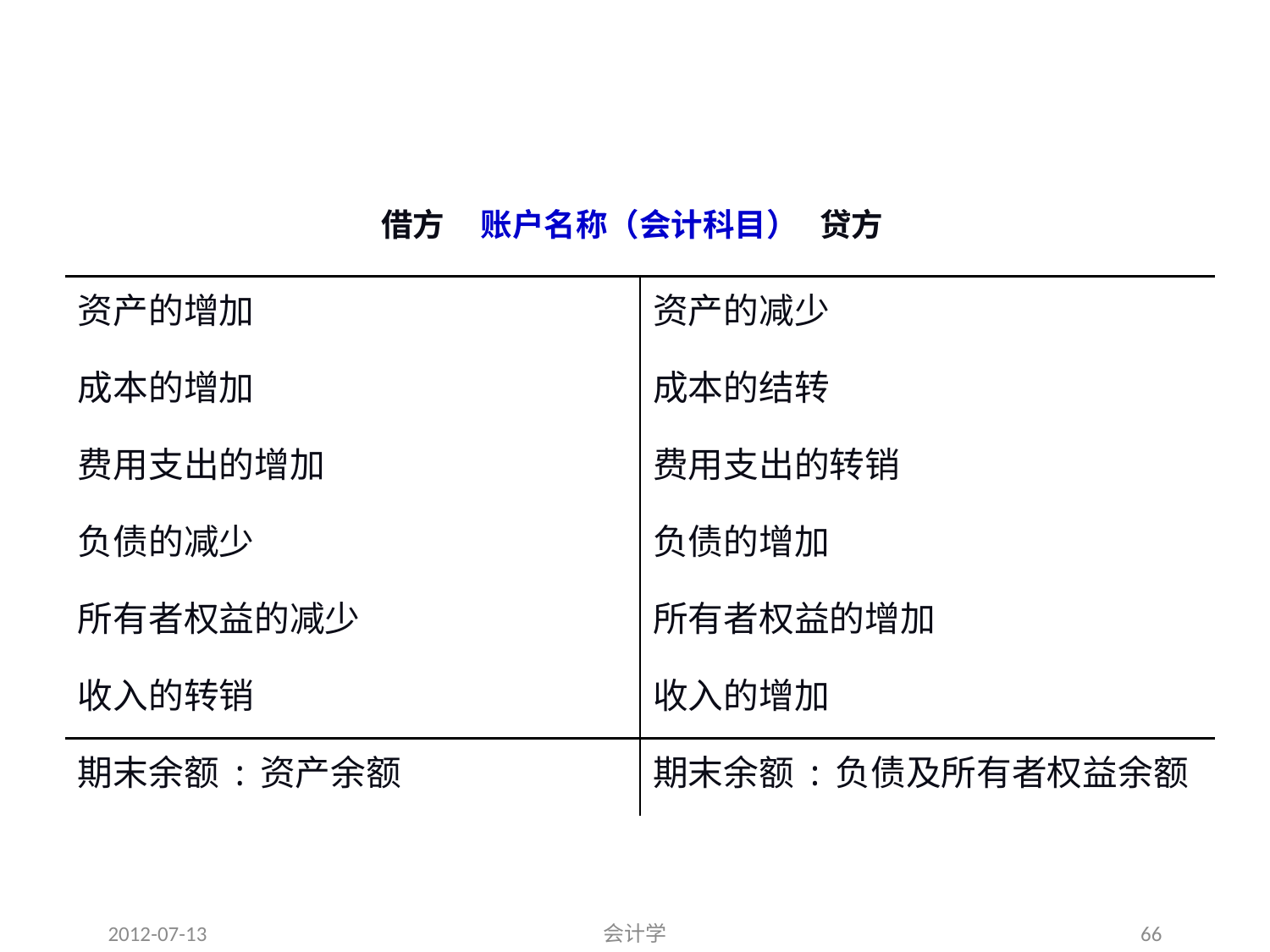

# 账户的结构
借方     账户名称（会计科目）   贷方
| 资产的增加 | 资产的减少 |
| --- | --- |
| 成本的增加 | 成本的结转 |
| 费用支出的增加 | 费用支出的转销 |
| 负债的减少 | 负债的增加 |
| 所有者权益的减少 | 所有者权益的增加 |
| 收入的转销 | 收入的增加 |
| 期末余额:资产余额 | 期末余额:负债及所有者权益余额 |
2012-07-13
会计学
66